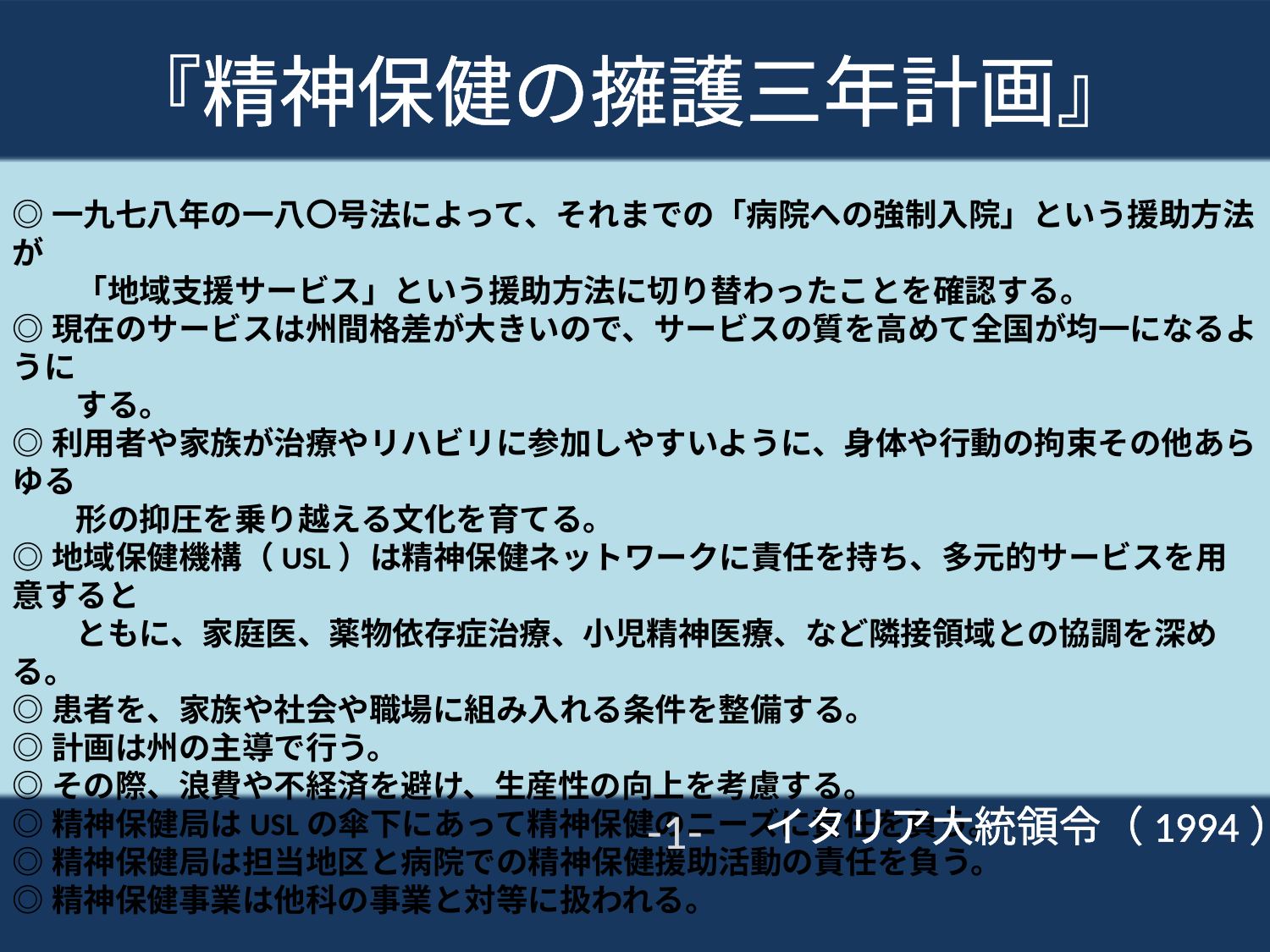

# 『精神保健の擁護三年計画』
◎一九七八年の一八〇号法によって、それまでの「病院への強制入院」という援助方法が
　　「地域支援サービス」という援助方法に切り替わったことを確認する。
◎現在のサービスは州間格差が大きいので、サービスの質を高めて全国が均一になるように
　　する。
◎利用者や家族が治療やリハビリに参加しやすいように、身体や行動の拘束その他あらゆる
　　形の抑圧を乗り越える文化を育てる。
◎地域保健機構（USL）は精神保健ネットワークに責任を持ち、多元的サービスを用意すると
　　ともに、家庭医、薬物依存症治療、小児精神医療、など隣接領域との協調を深める。
◎患者を、家族や社会や職場に組み入れる条件を整備する。
◎計画は州の主導で行う。
◎その際、浪費や不経済を避け、生産性の向上を考慮する。
◎精神保健局はUSLの傘下にあって精神保健のニーズに責任を負う。
◎精神保健局は担当地区と病院での精神保健援助活動の責任を負う。
◎精神保健事業は他科の事業と対等に扱われる。
イタリア大統領令（1994）
-1-